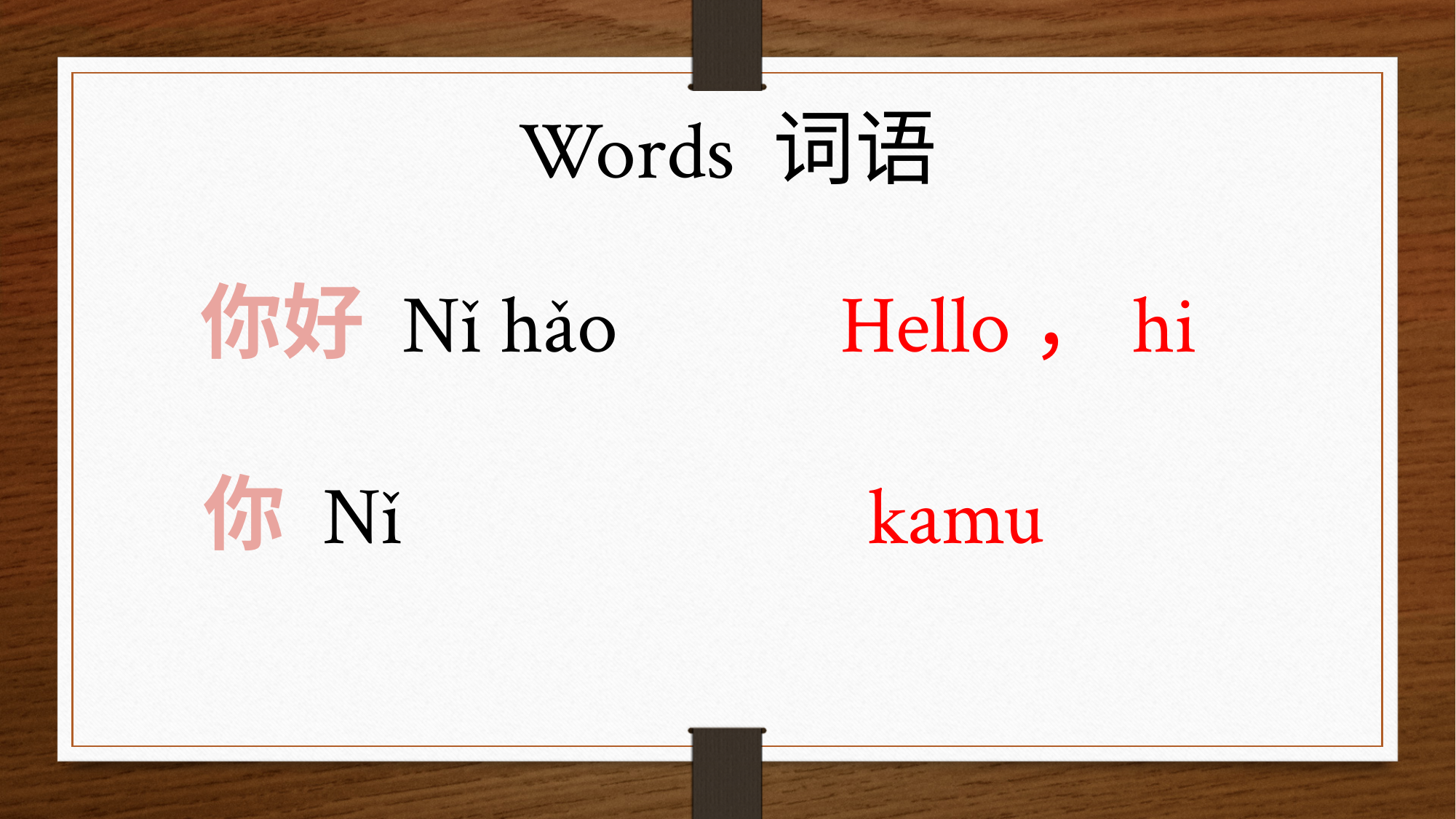

Words 词语
你好 Nǐ hǎo
Hello，hi
你 Nǐ
kamu